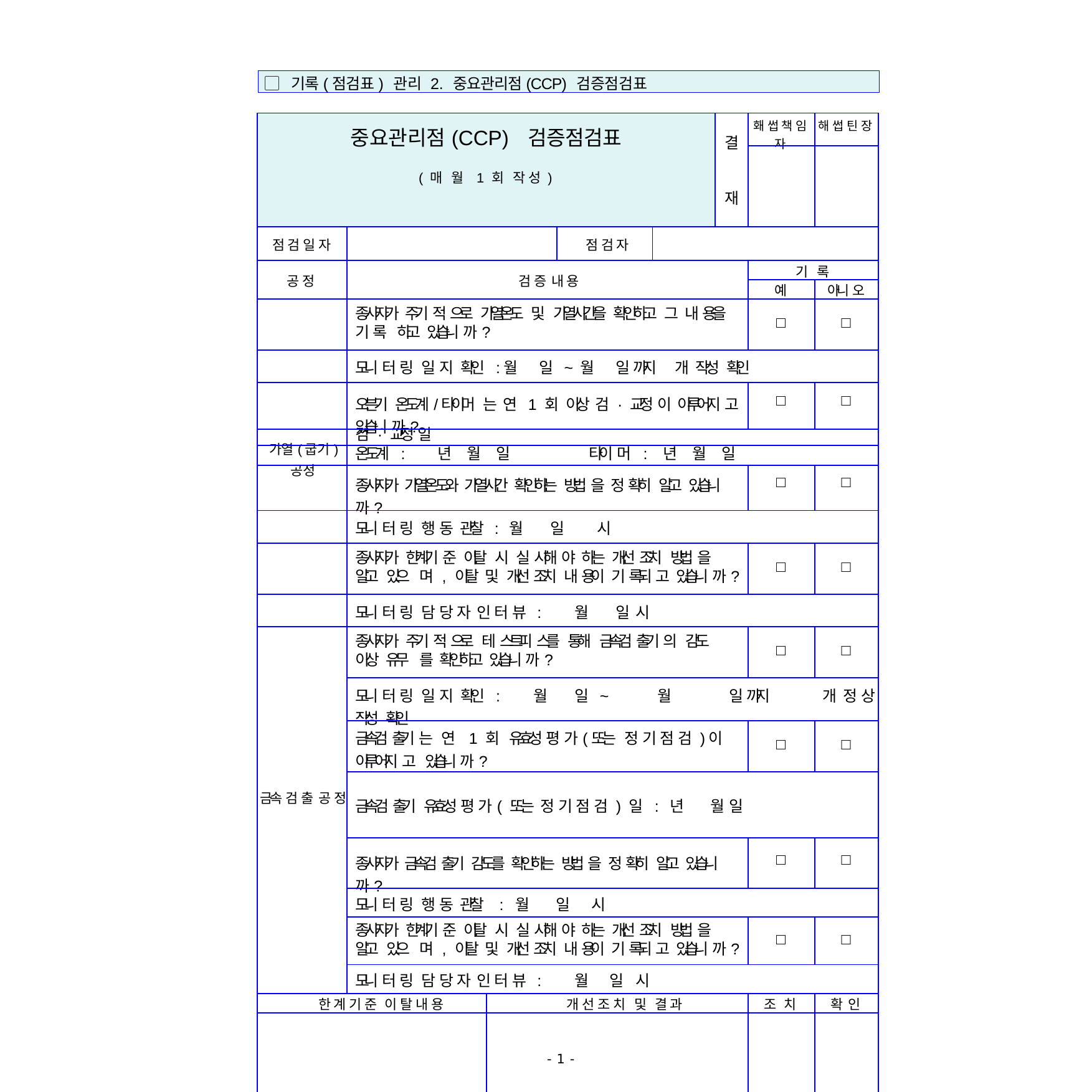

▢ 기록(점검표) 관리 2. 중요관리점(CCP) 검증점검표
| 중요관리점(CCP) 검증점검표 ( 매 월 1 회 작 성 ) |  |  |  |  | 결 재 | 홰 썹 책 임 자 | 해 썹 틴 장 |
| --- | --- | --- | --- | --- | --- | --- | --- |
|  |  |  |  |  |  |  |  |
| 점 검 일 자 |  |  | 점 검 자 |  |  |  |  |
| 공 정 | 검 증 내 용 |  |  |  |  | 기 록 |  |
|  |  |  |  |  |  | 예 | 아니 오 |
|  | 종사자가 주기 적 으로 가열온도 및 가열시간을 확인하고 그 내 용을 기 록 하고 있습니 까? |  |  |  |  | □ | □ |
|  | 모니 터 링 일 지 확인 : 월 일 ~ 월 일 까지 개 작성 확인 |  |  |  |  |  |  |
|  | 오븐기 온도계/타이머 는 연 1 회 이상 검 · 교정 이 이루어지 고 있습니 까? |  |  |  |  | □ | □ |
|  | 검 · 교정 일 |  |  |  |  |  |  |
| 가열(굽기) | 온도계 : 년 월 일 타이 머 : 년 월 일 |  |  |  |  |  |  |
| 공정 | 종사자가 가열온도와 가열시간 확인하는 방법 을 정 확히 알고 있습니 까? |  |  |  |  | □ | □ |
|  | 모니 터 링 행 동 관찰 : 월 일 시 |  |  |  |  |  |  |
|  | 종사자가 한계기 준 이탈 시 실 시해 야 하는 개선 조치 방법 을 알고 있으 며 , 이탈 및 개선 조치 내 용이 기 록되 고 있습니 까? |  |  |  |  | □ | □ |
|  | 모니 터 링 담 당 자 인 터 뷰 : 월 일 시 |  |  |  |  |  |  |
| 금속 검 출 공 정 | 종사자가 주기 적 으로 테 스트피 스를 통해 금속검 출기 의 감도 이상 유무 를 확인하고 있습니 까? |  |  |  |  | □ | □ |
|  | 모니 터 링 일 지 확인 : 월 일 ~ 월 일 까지 개 정 상 작성 확인 |  |  |  |  |  |  |
|  | 금속검 출기 는 연 1 회 유효성 평 가(또는 정 기 점 검 )이 이루어지 고 있습니 까? |  |  |  |  | □ | □ |
|  | 금속검 출기 유효성 평 가( 또는 정 기 점 검 ) 일 : 년 월 일 |  |  |  |  |  |  |
|  | 종사자가 금속검 출기 감도를 확인하는 방법 을 정 확히 알고 있습니 까? |  |  |  |  | □ | □ |
|  | 모니 터 링 행 동 관찰 : 월 일 시 |  |  |  |  |  |  |
|  | 종사자가 한계기 준 이탈 시 실 시해 야 하는 개선 조치 방법 을 알고 있으 며 , 이탈 및 개선 조치 내 용이 기 록되 고 있습니 까? |  |  |  |  | □ | □ |
|  | 모니 터 링 담 당 자 인 터 뷰 : 월 일 시 |  |  |  |  |  |  |
| 한 계 기 준 이 탈 내 용 |  | 개 선 조 치 및 결 과 |  |  |  | 조 치 | 확 인 |
|  |  |  |  |  |  |  |  |
- 1 -